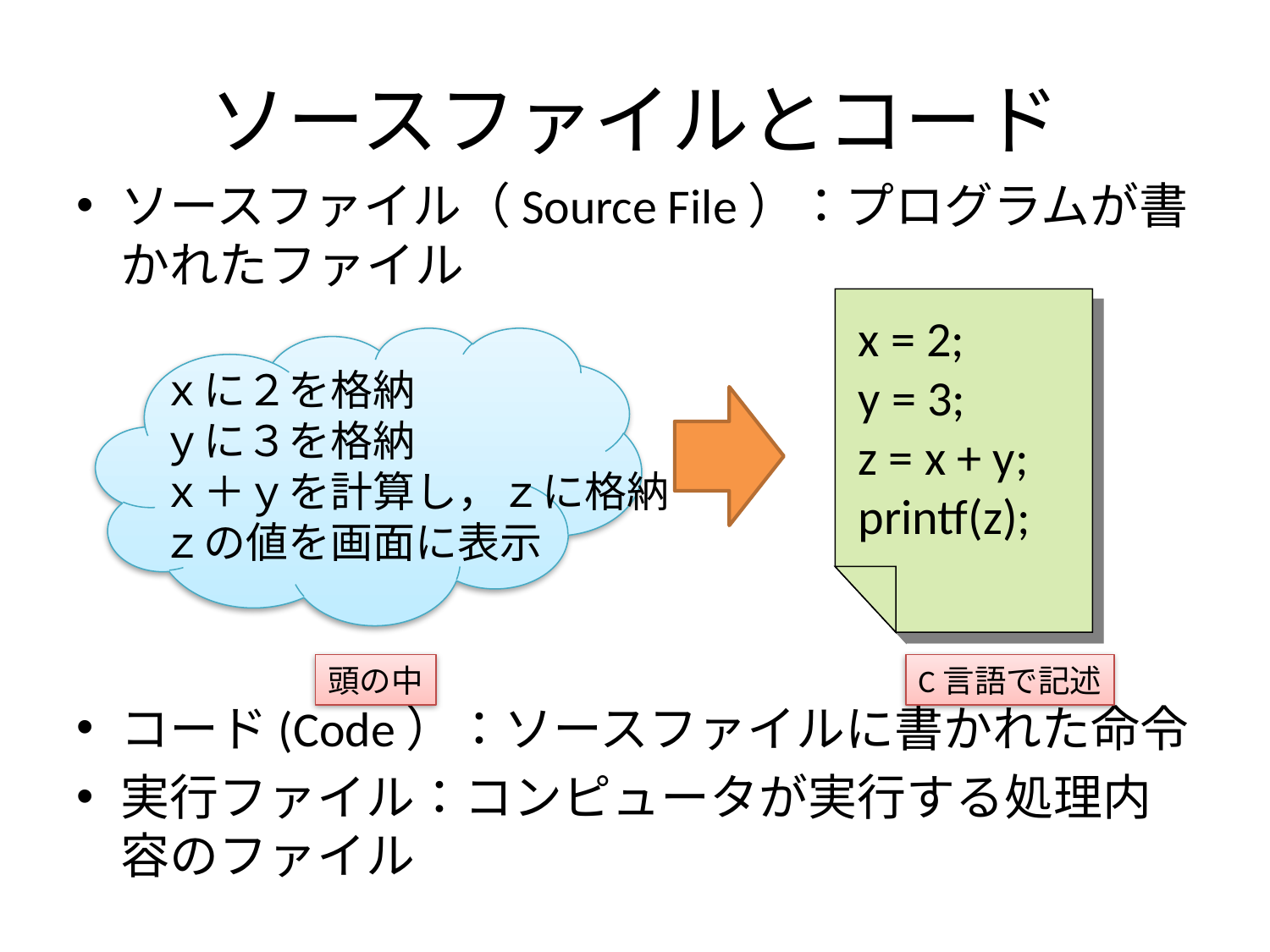

# ソースファイルとコード
ソースファイル（Source File）：プログラムが書かれたファイル

コード(Code）：ソースファイルに書かれた命令
実行ファイル：コンピュータが実行する処理内容のファイル
x = 2;
y = 3;
z = x + y;
printf(z);

ｘに２を格納
ｙに３を格納
ｘ＋ｙを計算し，ｚに格納
ｚの値を画面に表示

頭の中
C言語で記述